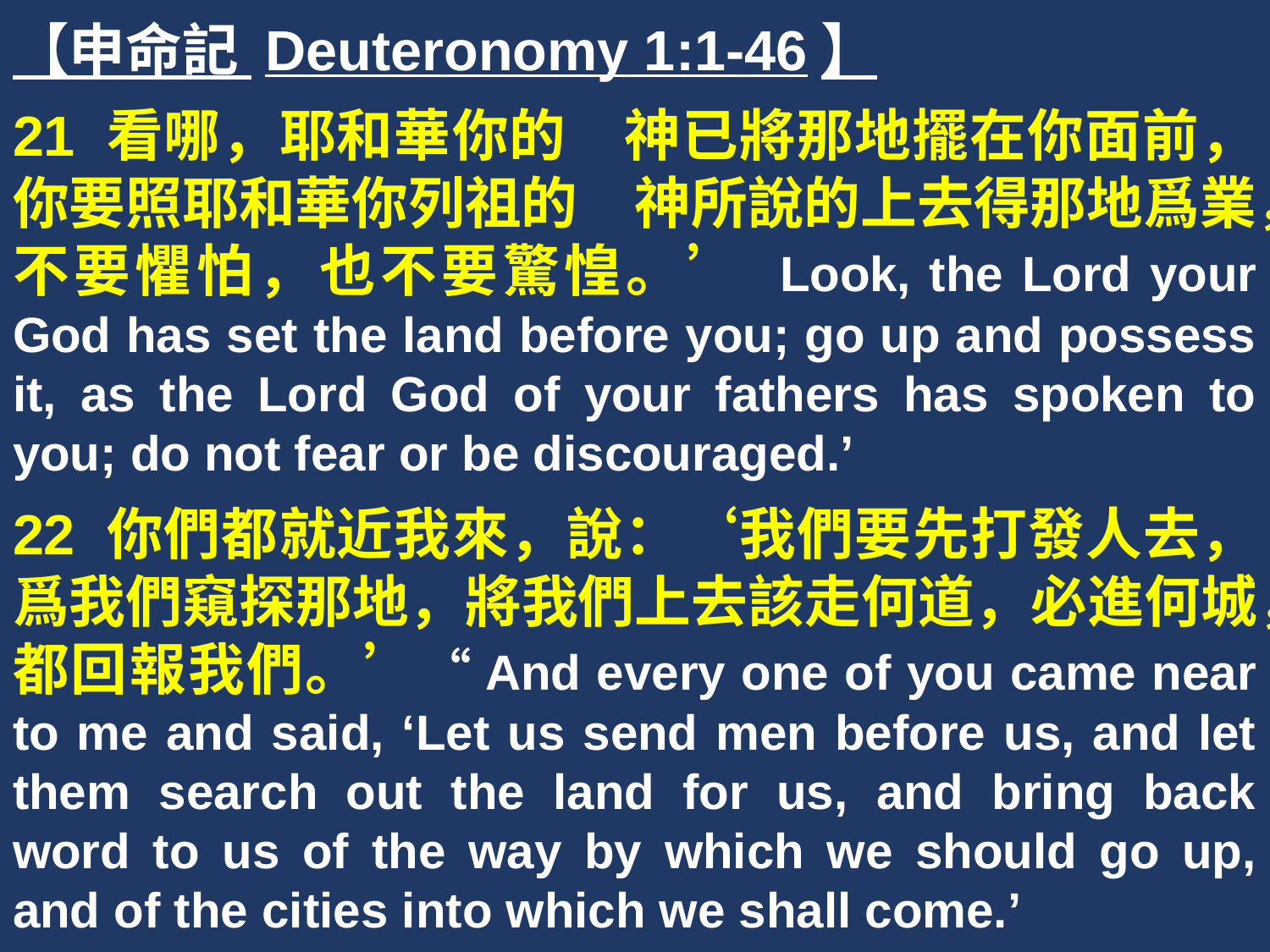

【申命記 Deuteronomy 1:1-46】
21 看哪，耶和華你的　神已將那地擺在你面前，你要照耶和華你列祖的　神所說的上去得那地爲業，不要懼怕，也不要驚惶。’ Look, the Lord your God has set the land before you; go up and possess it, as the Lord God of your fathers has spoken to you; do not fear or be discouraged.’
22 你們都就近我來，說：‘我們要先打發人去，爲我們窺探那地，將我們上去該走何道，必進何城，都回報我們。’“And every one of you came near to me and said, ‘Let us send men before us, and let them search out the land for us, and bring back word to us of the way by which we should go up, and of the cities into which we shall come.’